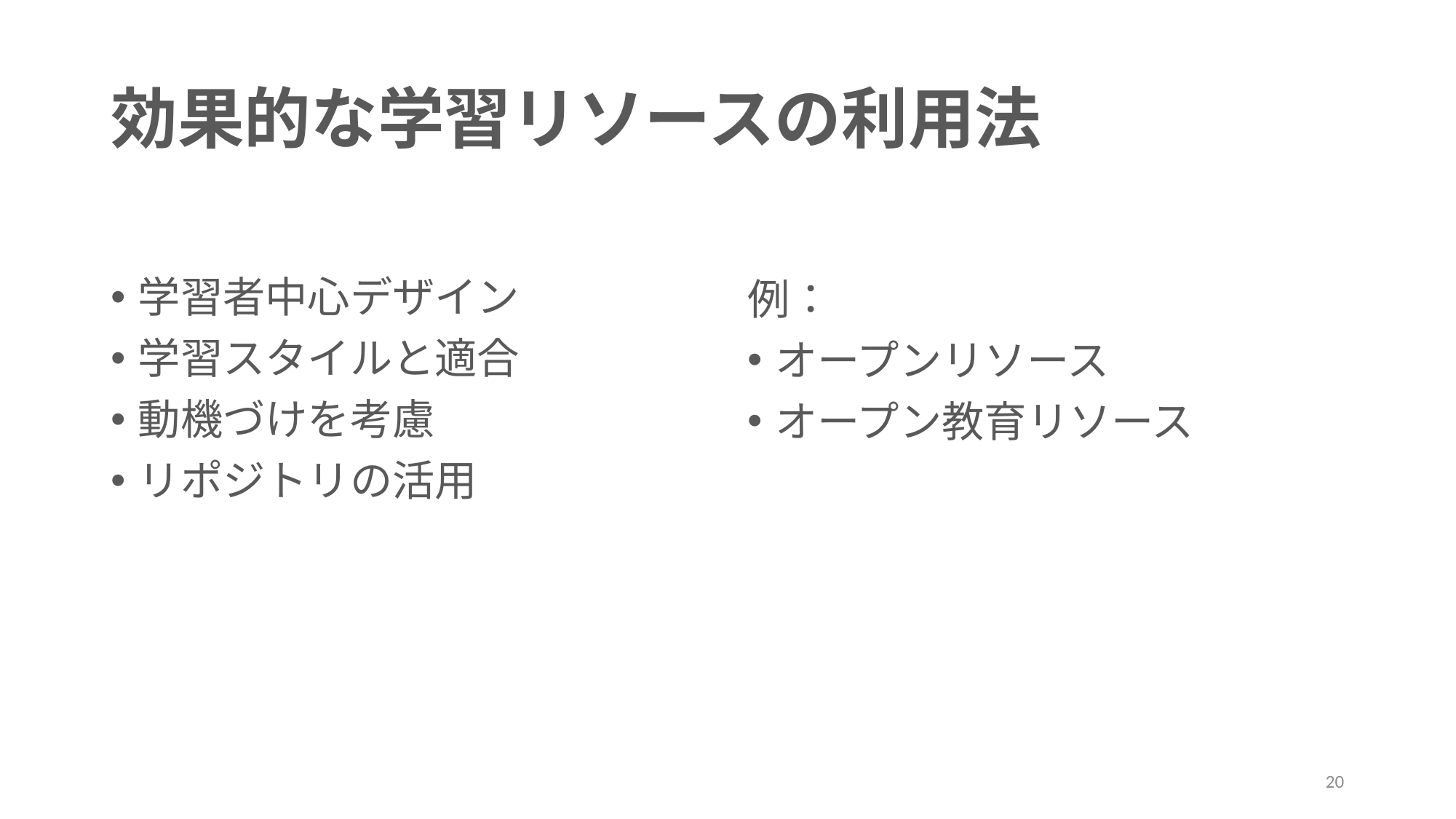

# 効果的な学習リソースの利用法
学習者中心デザイン
学習スタイルと適合
動機づけを考慮
リポジトリの活用
例：
オープンリソース
オープン教育リソース
20